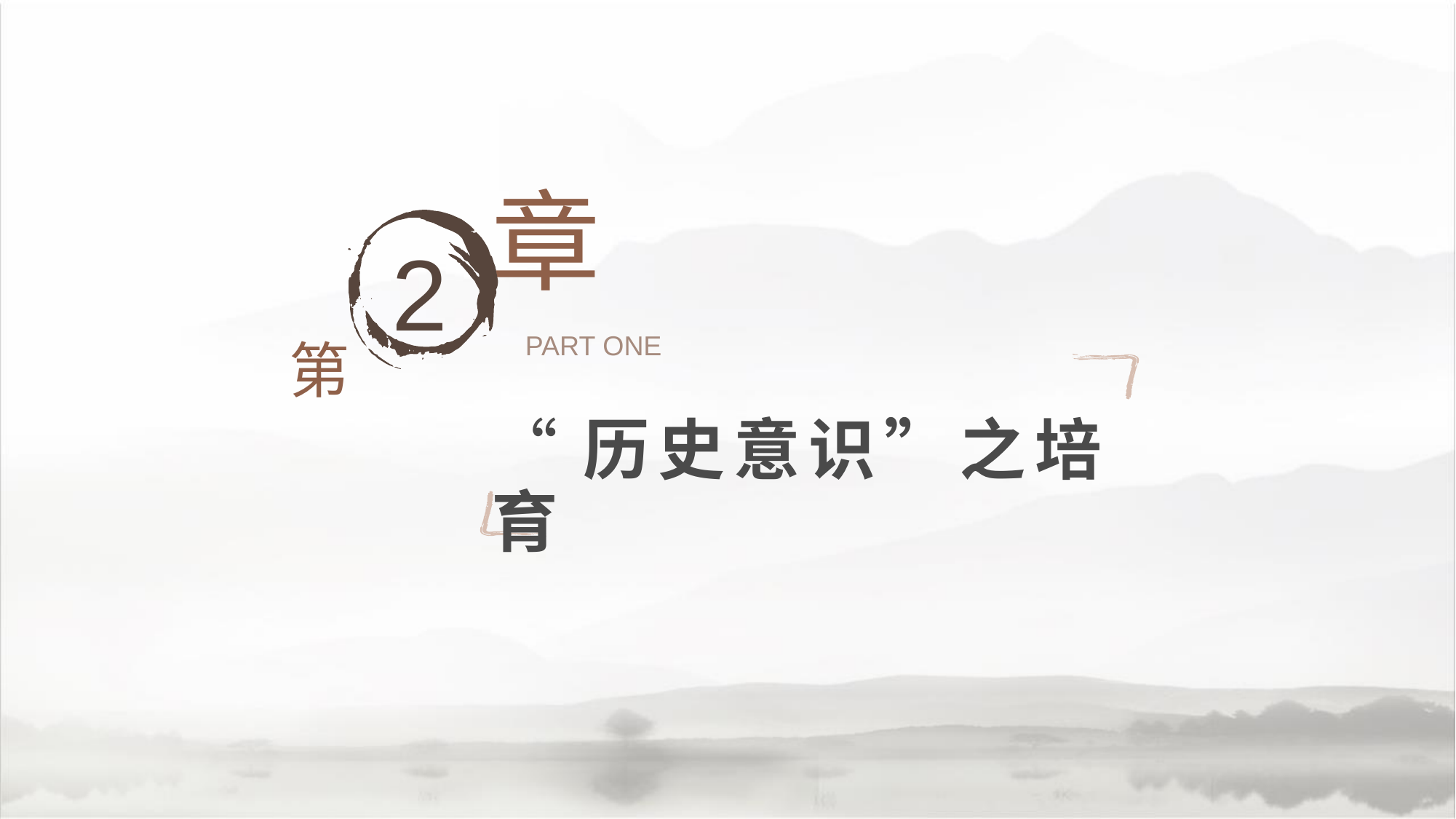

章
2

PART ONE
第
# “历史意识”之培育